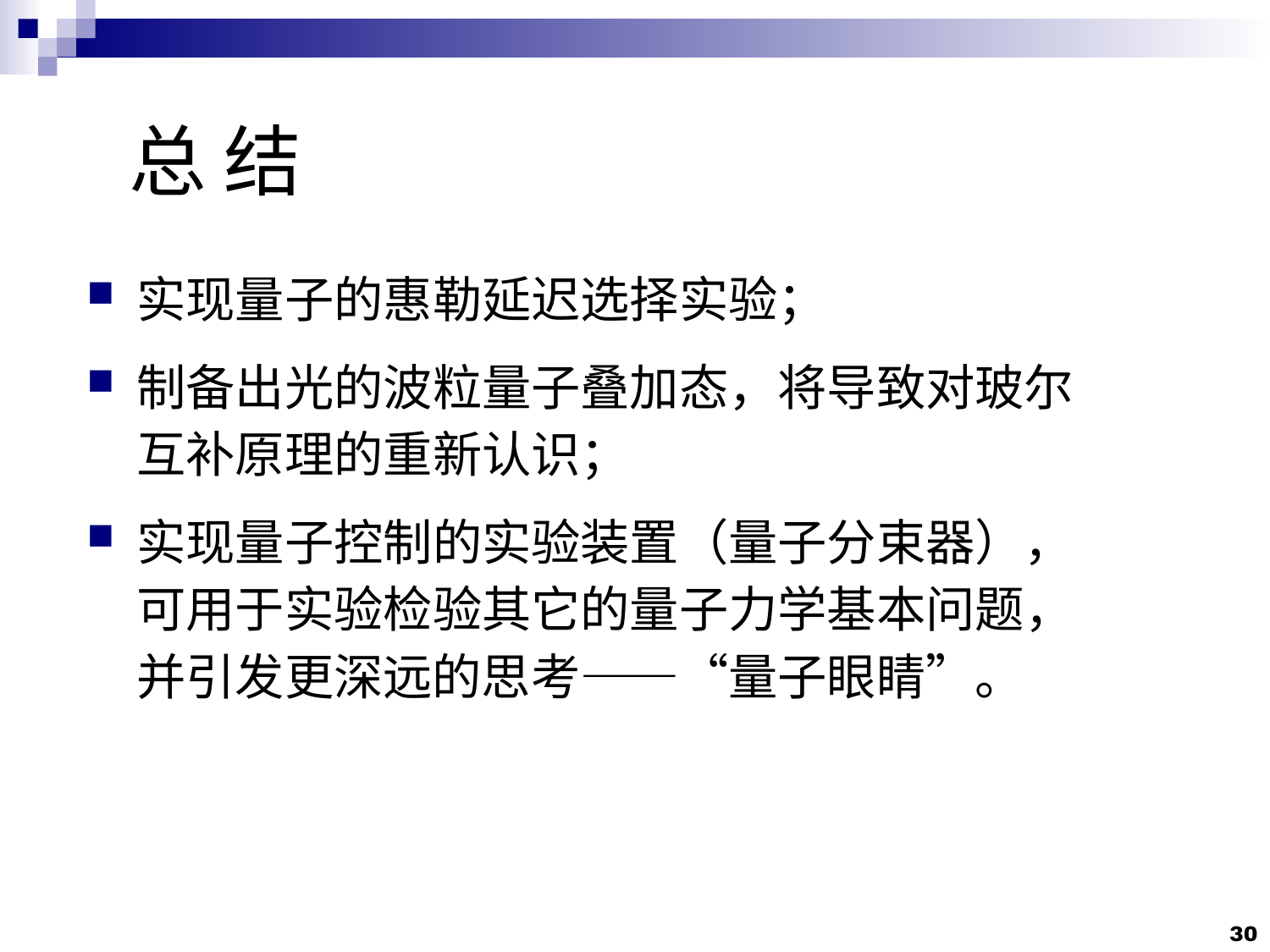

# 总 结
实现量子的惠勒延迟选择实验；
制备出光的波粒量子叠加态，将导致对玻尔互补原理的重新认识；
实现量子控制的实验装置（量子分束器），可用于实验检验其它的量子力学基本问题，并引发更深远的思考——“量子眼睛”。
30